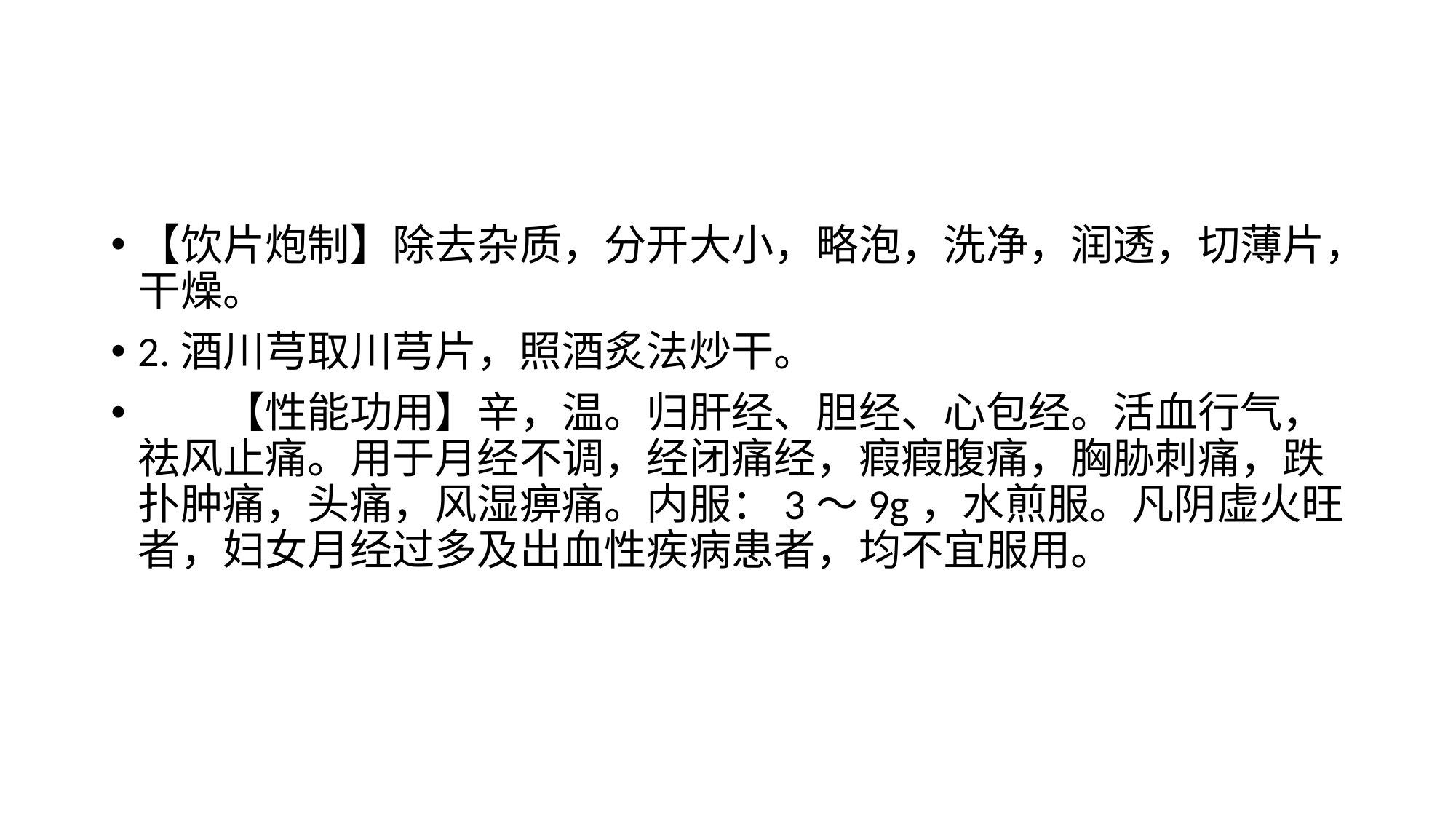

#
【饮片炮制】除去杂质，分开大小，略泡，洗净，润透，切薄片，干燥。
2.酒川芎取川芎片，照酒炙法炒干。
　　【性能功用】辛，温。归肝经、胆经、心包经。活血行气，祛风止痛。用于月经不调，经闭痛经，瘕瘕腹痛，胸胁刺痛，跌扑肿痛，头痛，风湿痹痛。内服：3～9g，水煎服。凡阴虚火旺者，妇女月经过多及出血性疾病患者，均不宜服用。